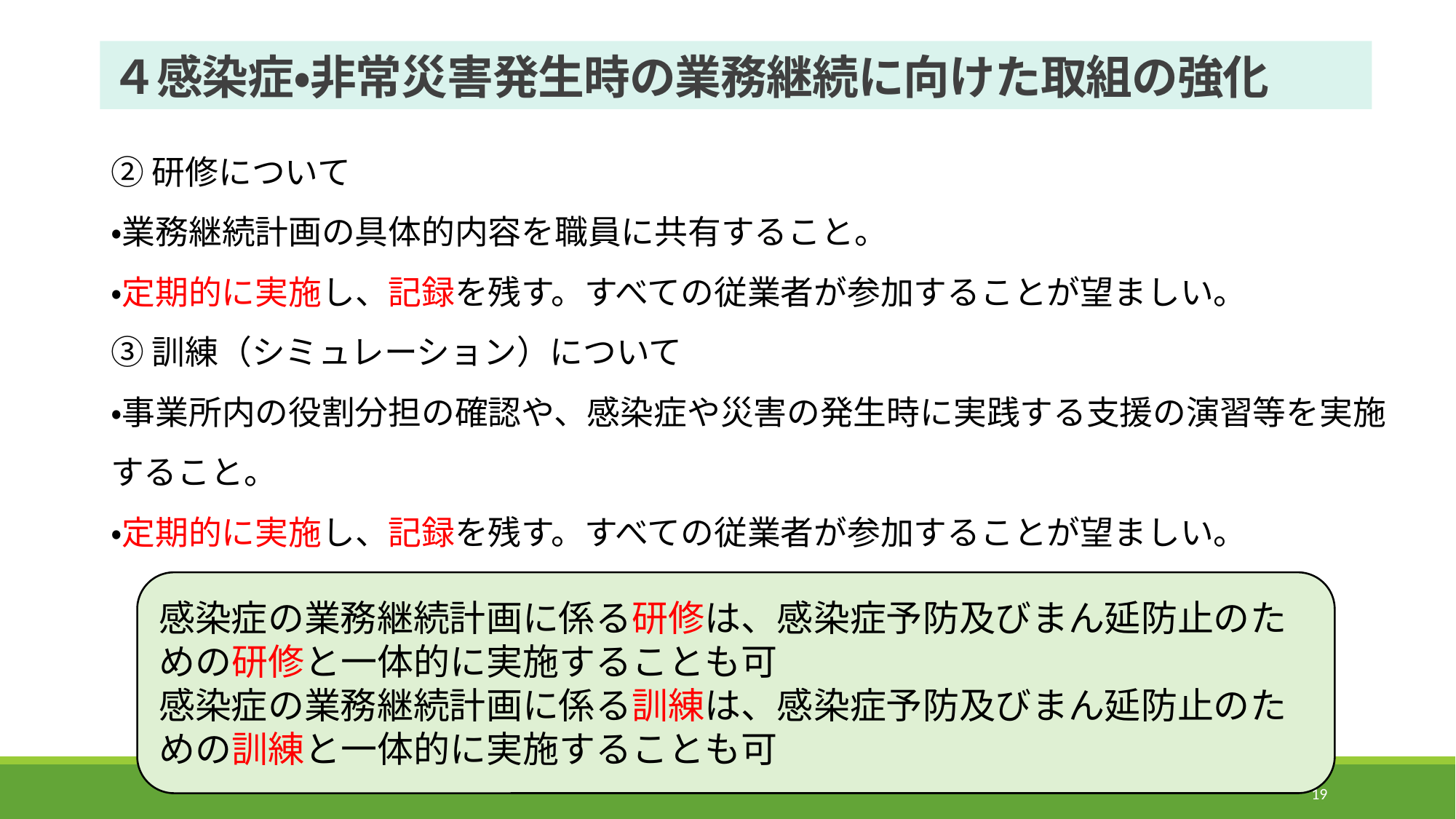

# ４感染症・非常災害発生時の業務継続に向けた取組の強化
②研修について
・業務継続計画の具体的内容を職員に共有すること。
・定期的に実施し、記録を残す。すべての従業者が参加することが望ましい。
③訓練（シミュレーション）について
・事業所内の役割分担の確認や、感染症や災害の発生時に実践する支援の演習等を実施すること。
・定期的に実施し、記録を残す。すべての従業者が参加することが望ましい。

感染症の業務継続計画に係る研修は、感染症予防及びまん延防止のための研修と一体的に実施することも可
感染症の業務継続計画に係る訓練は、感染症予防及びまん延防止のための訓練と一体的に実施することも可
19